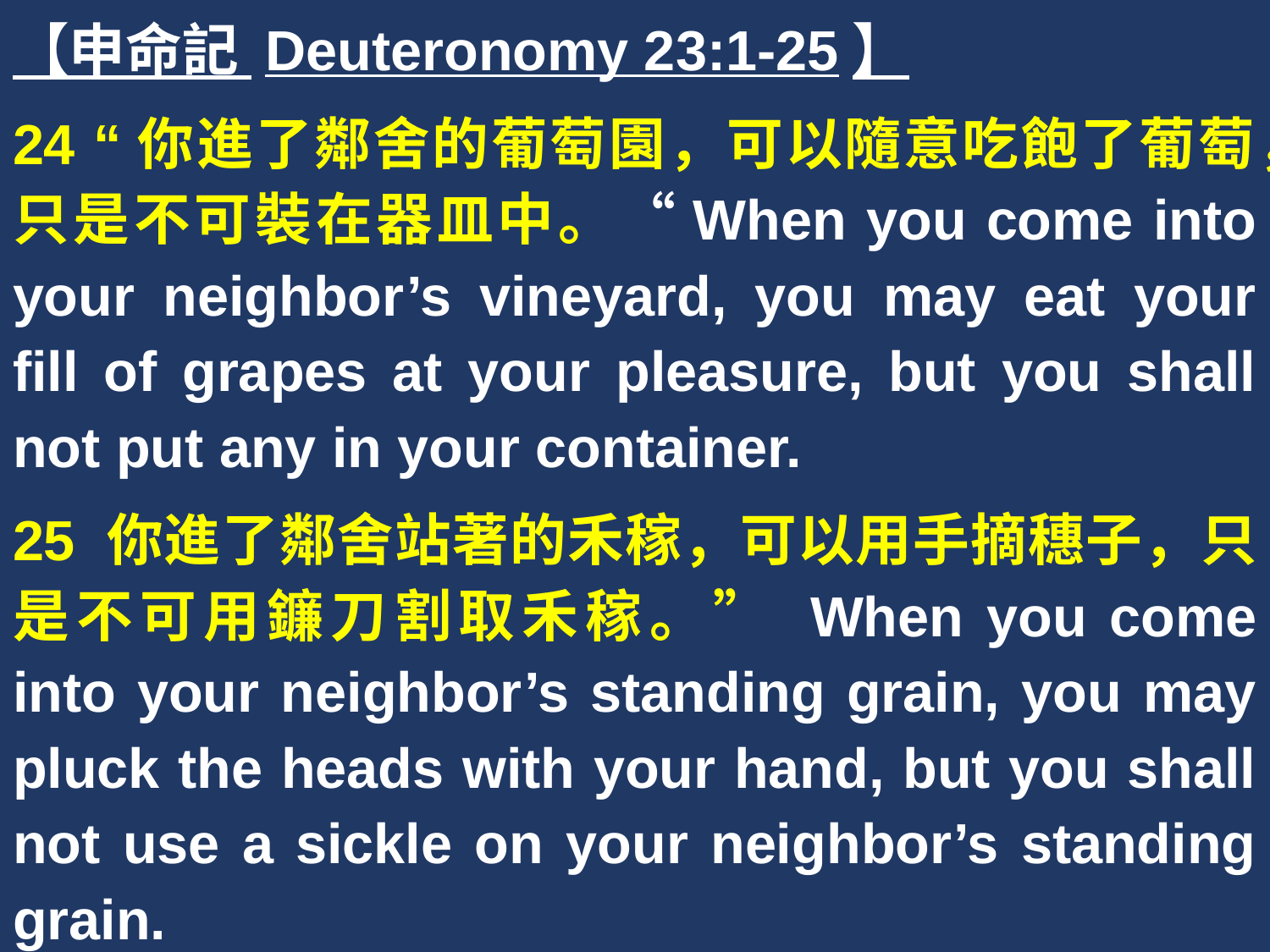

【申命記 Deuteronomy 23:1-25】
24 “你進了鄰舍的葡萄園，可以隨意吃飽了葡萄，只是不可裝在器皿中。“When you come into your neighbor’s vineyard, you may eat your fill of grapes at your pleasure, but you shall not put any in your container.
25 你進了鄰舍站著的禾稼，可以用手摘穗子，只是不可用鐮刀割取禾稼。” When you come into your neighbor’s standing grain, you may pluck the heads with your hand, but you shall not use a sickle on your neighbor’s standing grain.